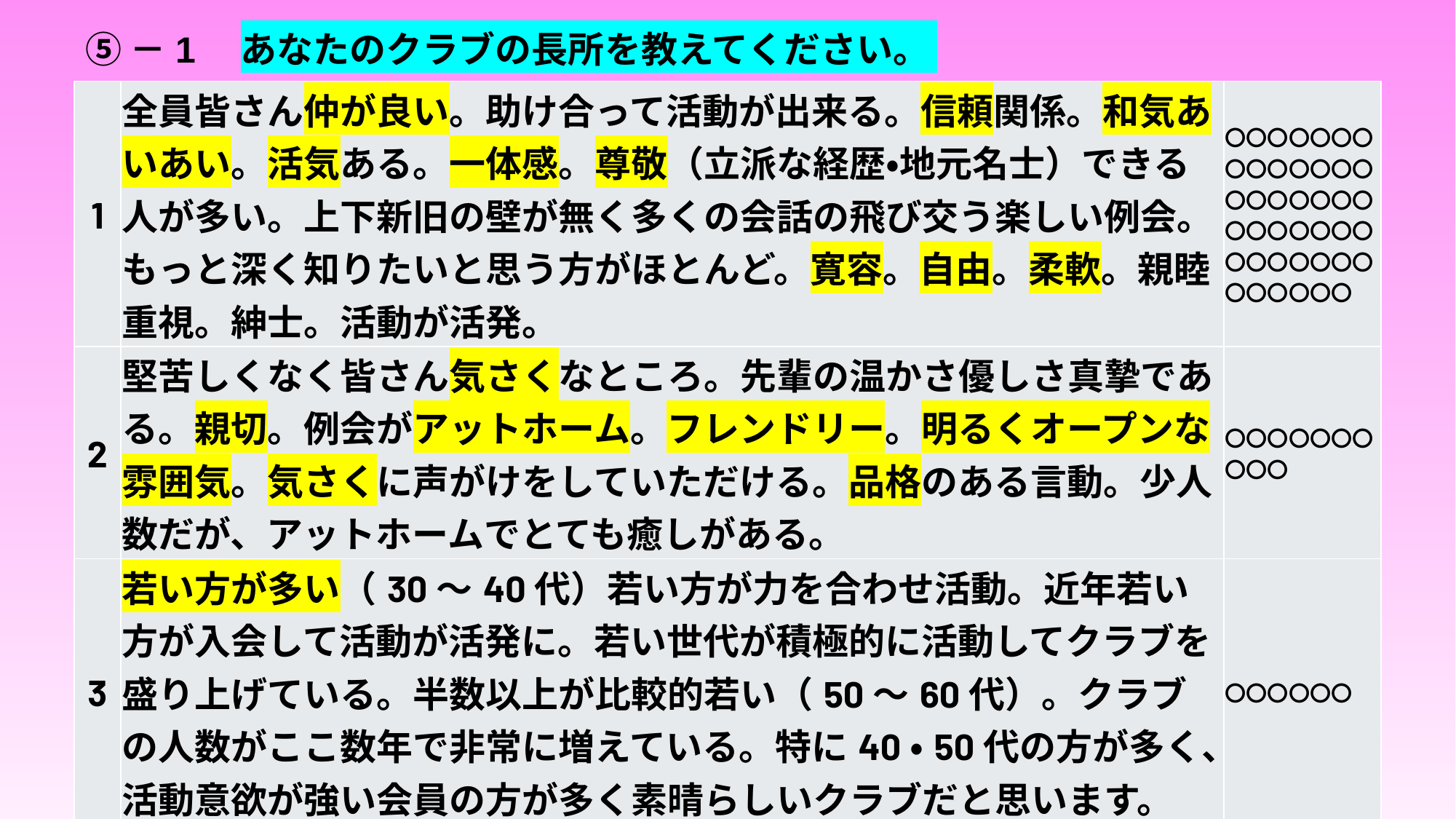

# ⑤－1　あなたのクラブの長所を教えてください。
| 1 | 全員皆さん仲が良い。助け合って活動が出来る。信頼関係。和気あいあい。活気ある。一体感。尊敬（立派な経歴・地元名士）できる人が多い。上下新旧の壁が無く多くの会話の飛び交う楽しい例会。もっと深く知りたいと思う方がほとんど。寛容。自由。柔軟。親睦重視。紳士。活動が活発。 | 〇〇〇〇〇〇〇〇〇〇〇〇〇〇〇〇〇〇〇〇〇〇〇〇〇〇〇〇〇〇〇〇〇〇〇〇〇〇〇〇〇 |
| --- | --- | --- |
| 2 | 堅苦しくなく皆さん気さくなところ。先輩の温かさ優しさ真摯である。親切。例会がアットホーム。フレンドリー。明るくオープンな雰囲気。気さくに声がけをしていただける。品格のある言動。少人数だが、アットホームでとても癒しがある。 | 〇〇〇〇〇〇〇〇〇〇 |
| 3 | 若い方が多い（30～40代）若い方が力を合わせ活動。近年若い方が入会して活動が活発に。若い世代が積極的に活動してクラブを盛り上げている。半数以上が比較的若い（50～60代）。クラブの人数がここ数年で非常に増えている。特に40・50代の方が多く、活動意欲が強い会員の方が多く素晴らしいクラブだと思います。 | 〇〇〇〇〇〇 |
| 4 | 強い高潔性とリーダーシップを持った諸先輩の存在と会員同士の一体感。先輩が多い。地元の有力者が多い点、個性豊かな魅力的な方が多い点。様々な場面で活躍されている方がいる。 | 〇〇〇〇 |